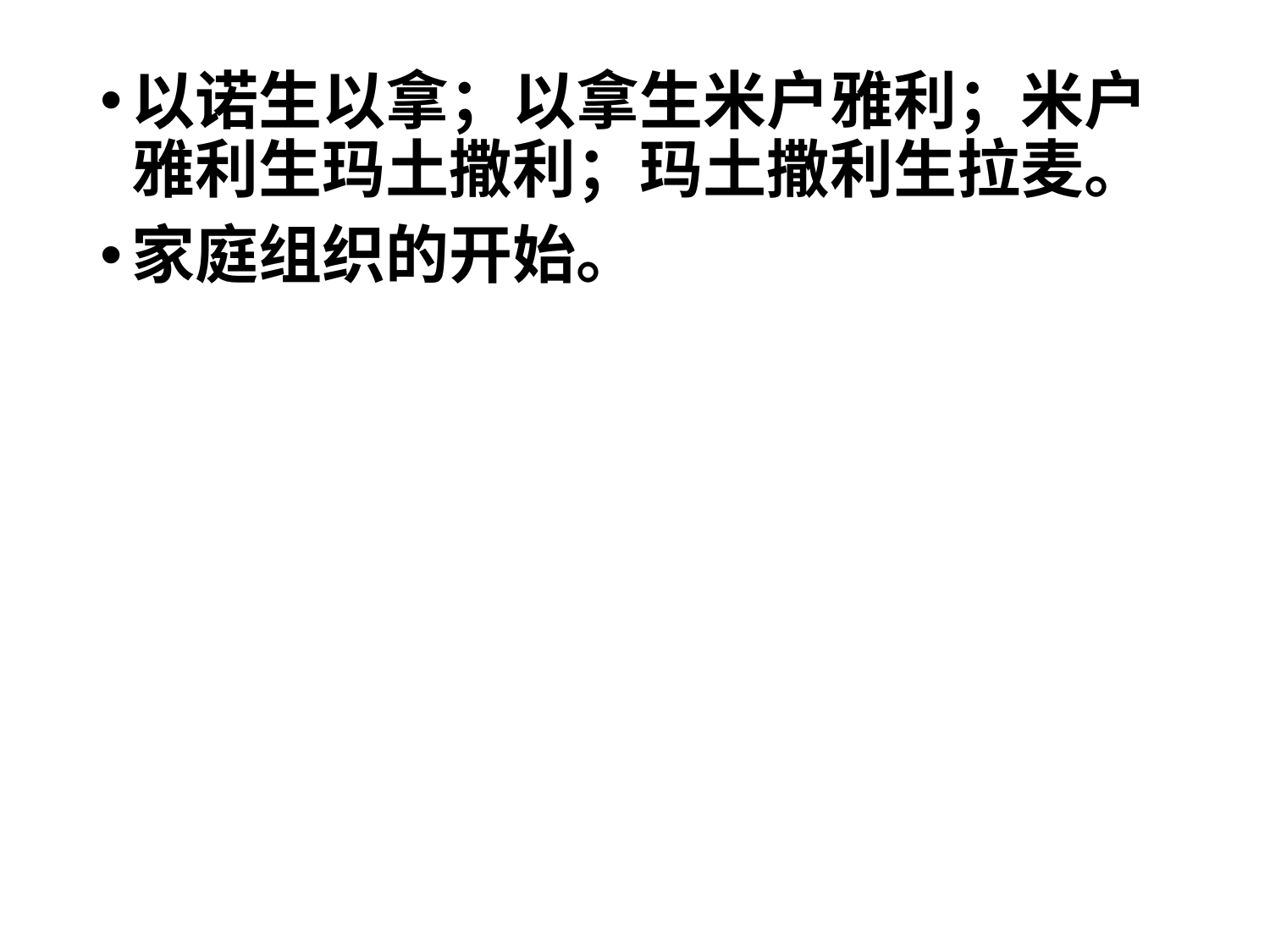

以诺生以拿；以拿生米户雅利；米户雅利生玛土撒利；玛土撒利生拉麦。
家庭组织的开始。